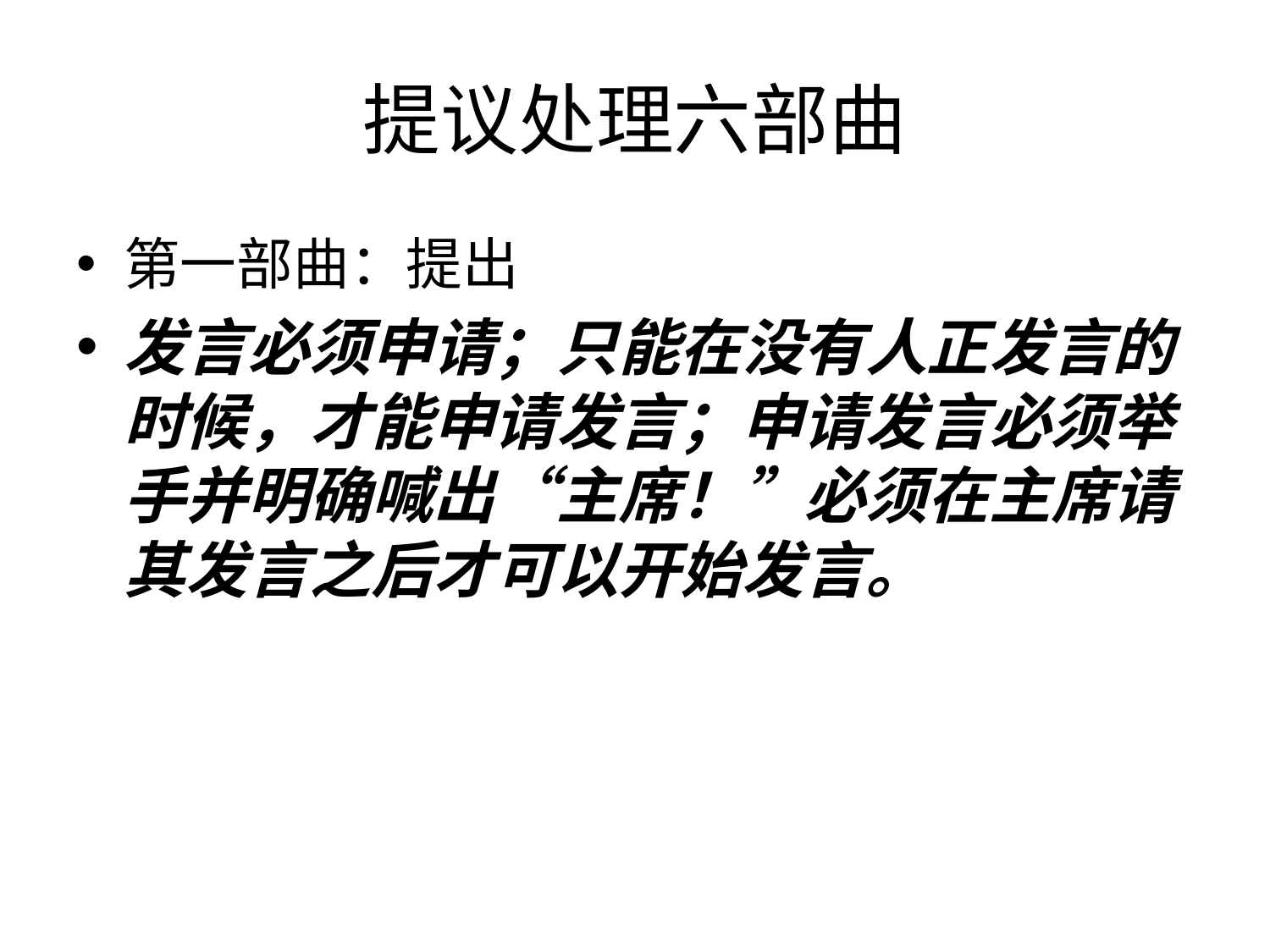

# 提议处理六部曲
第一部曲：提出
发言必须申请；只能在没有人正发言的时候，才能申请发言；申请发言必须举手并明确喊出“主席！”必须在主席请其发言之后才可以开始发言。